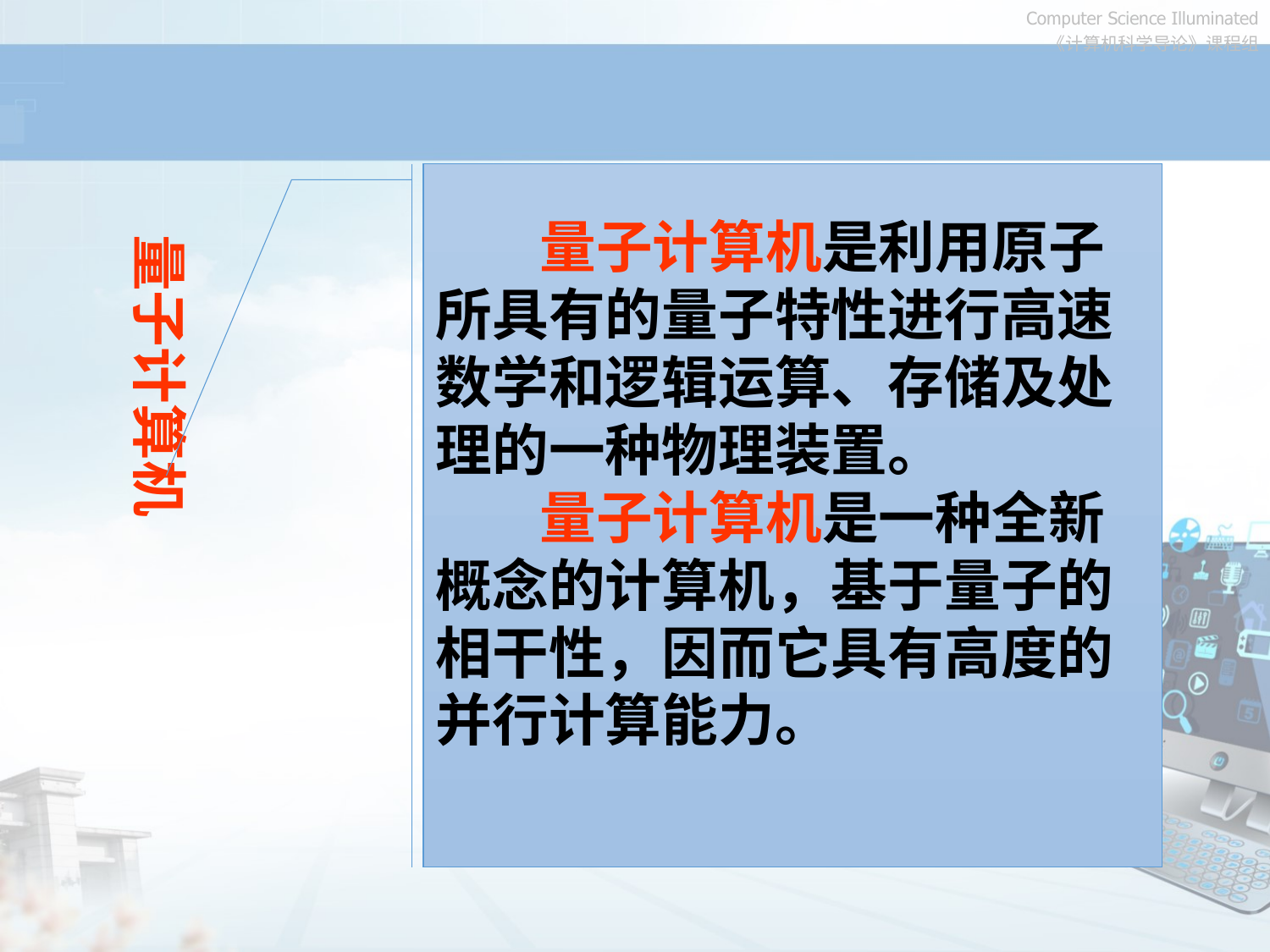

量子计算机是利用原子所具有的量子特性进行高速数学和逻辑运算、存储及处理的一种物理装置。
       量子计算机是一种全新概念的计算机，基于量子的相干性，因而它具有高度的并行计算能力。

量子计算机